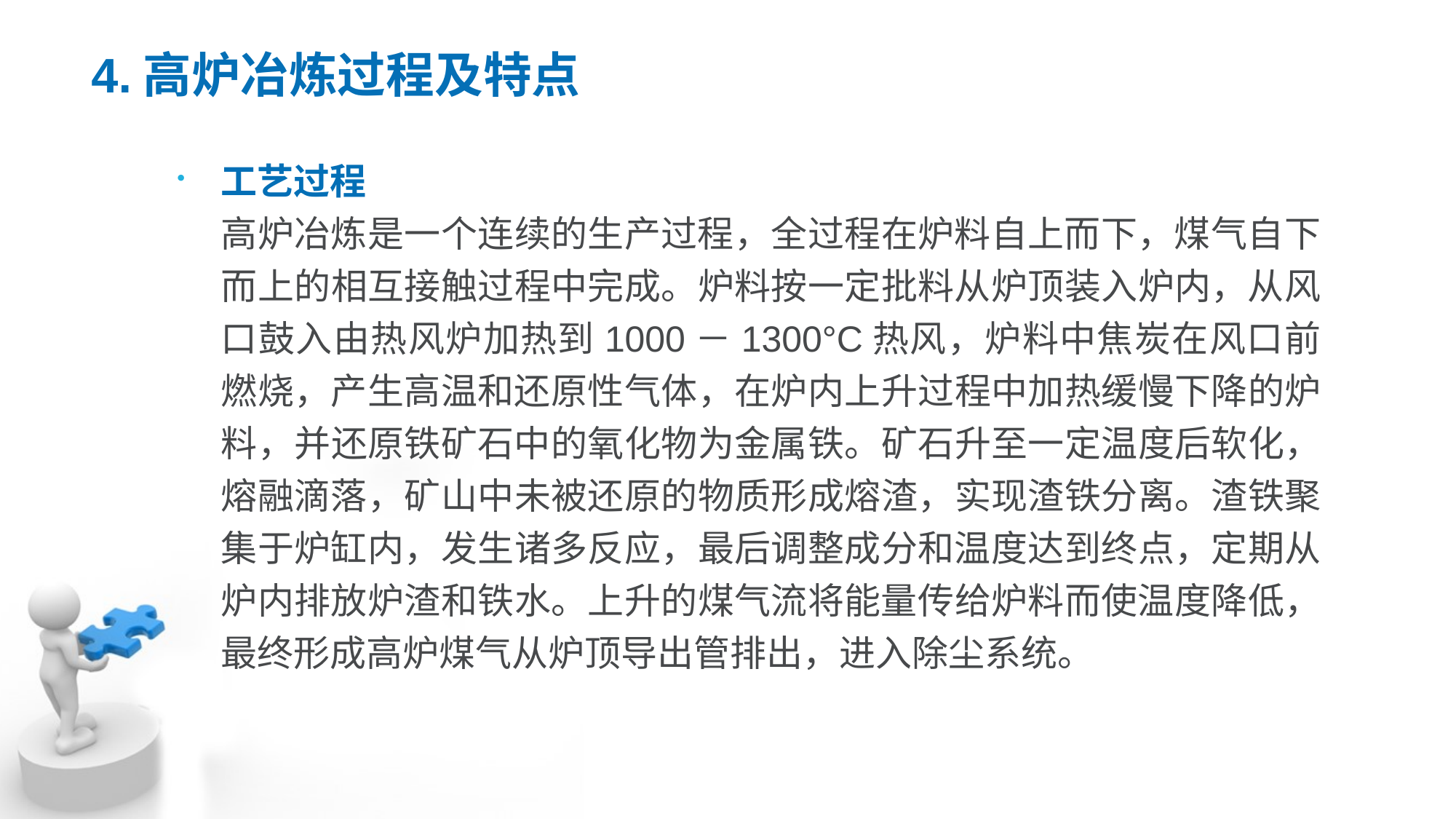

# 4.高炉冶炼过程及特点
工艺过程
高炉冶炼是一个连续的生产过程，全过程在炉料自上而下，煤气自下而上的相互接触过程中完成。炉料按一定批料从炉顶装入炉内，从风口鼓入由热风炉加热到1000－1300°C热风，炉料中焦炭在风口前燃烧，产生高温和还原性气体，在炉内上升过程中加热缓慢下降的炉料，并还原铁矿石中的氧化物为金属铁。矿石升至一定温度后软化，熔融滴落，矿山中未被还原的物质形成熔渣，实现渣铁分离。渣铁聚集于炉缸内，发生诸多反应，最后调整成分和温度达到终点，定期从炉内排放炉渣和铁水。上升的煤气流将能量传给炉料而使温度降低，最终形成高炉煤气从炉顶导出管排出，进入除尘系统。